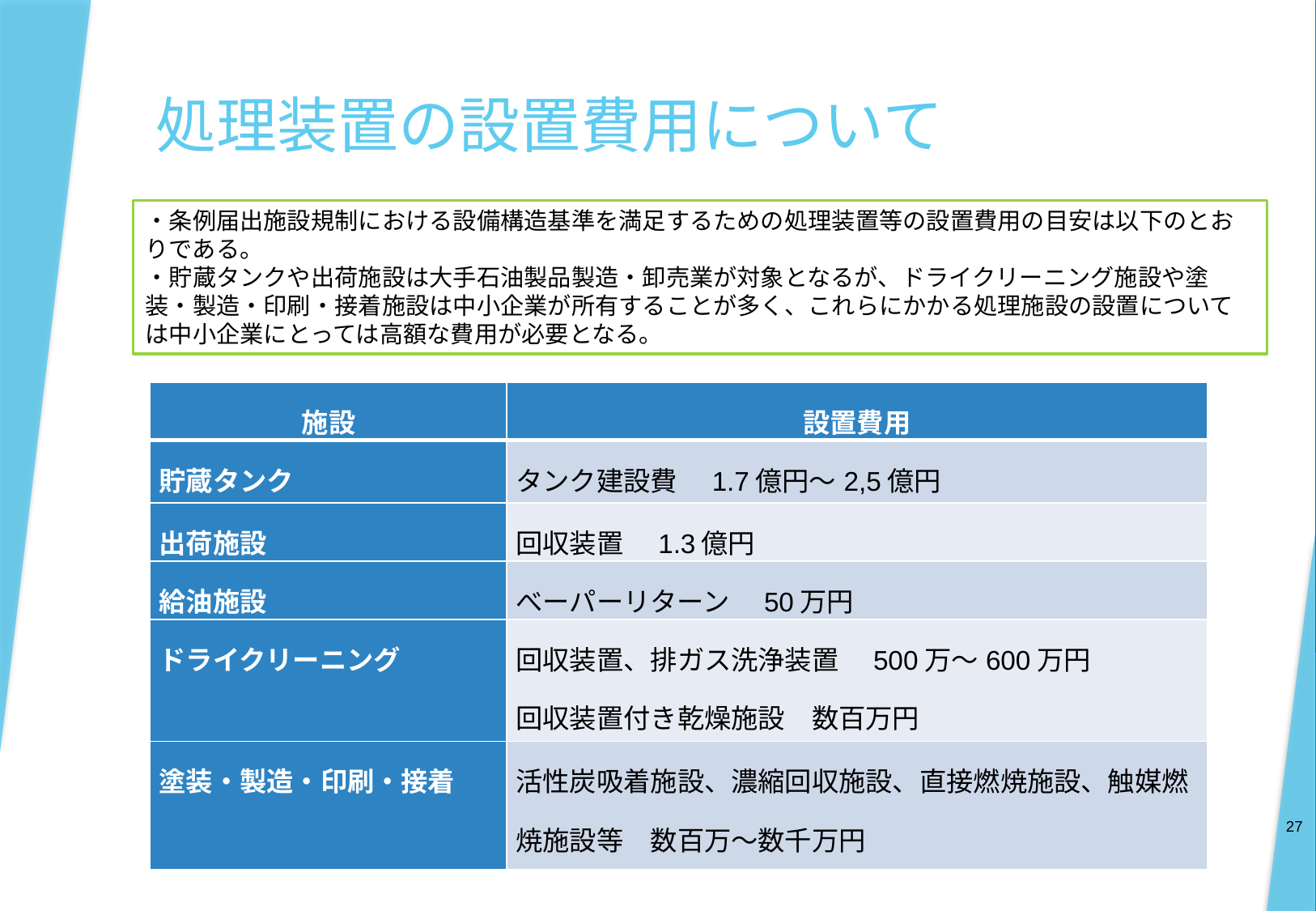

# 処理装置の設置費用について
・条例届出施設規制における設備構造基準を満足するための処理装置等の設置費用の目安は以下のとおりである。
・貯蔵タンクや出荷施設は大手石油製品製造・卸売業が対象となるが、ドライクリーニング施設や塗装・製造・印刷・接着施設は中小企業が所有することが多く、これらにかかる処理施設の設置については中小企業にとっては高額な費用が必要となる。
| 施設 | 設置費用 |
| --- | --- |
| 貯蔵タンク | タンク建設費　1.7億円～2,5億円 |
| 出荷施設 | 回収装置　1.3億円 |
| 給油施設 | べーパーリターン　50万円 |
| ドライクリーニング | 回収装置、排ガス洗浄装置　500万～600万円 回収装置付き乾燥施設　数百万円 |
| 塗装・製造・印刷・接着 | 活性炭吸着施設、濃縮回収施設、直接燃焼施設、触媒燃焼施設等　数百万～数千万円 |

27